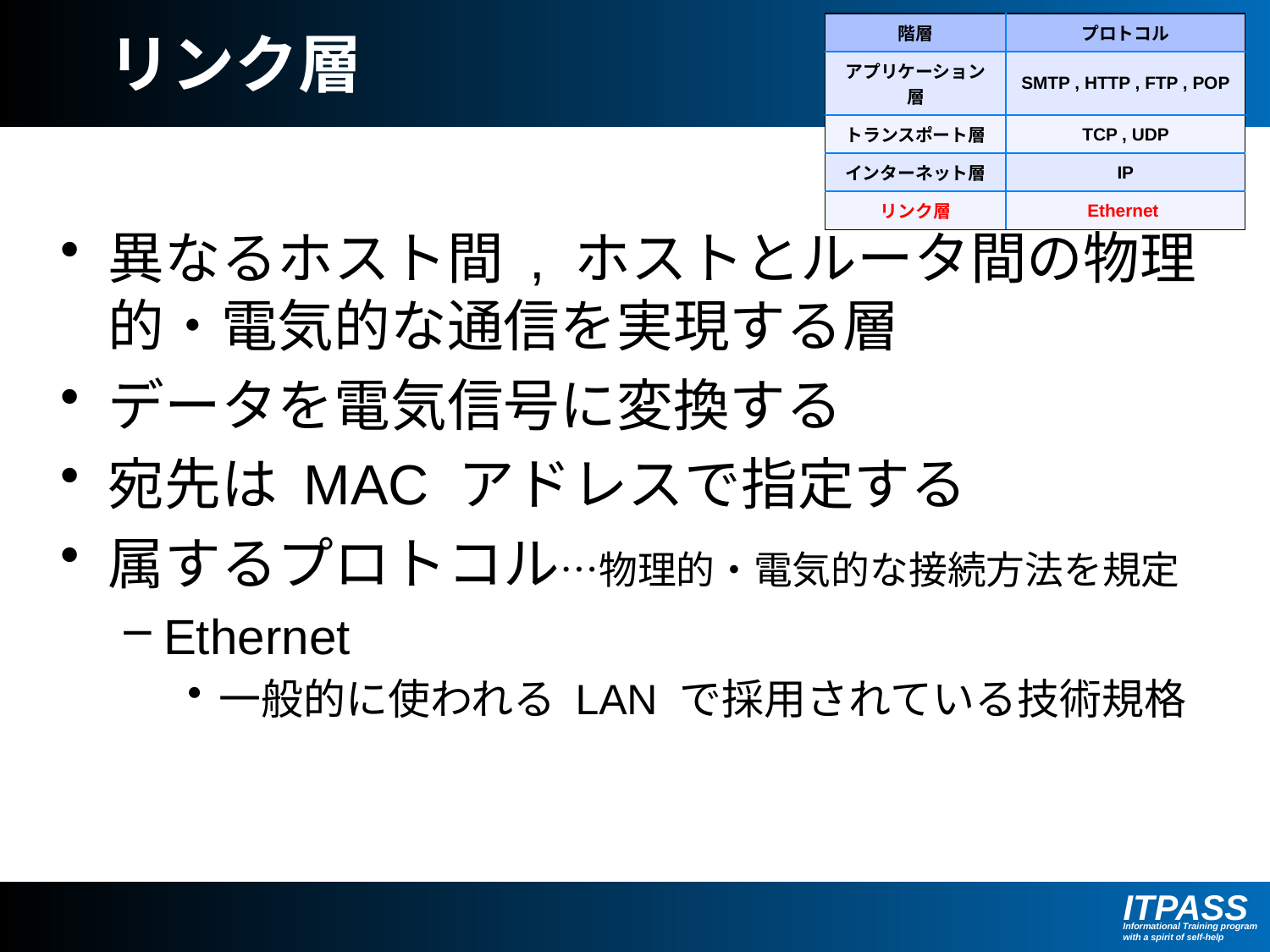

# リンク層
| 階層 | プロトコル |
| --- | --- |
| アプリケーション層 | SMTP , HTTP , FTP , POP |
| トランスポート層 | TCP , UDP |
| インターネット層 | IP |
| リンク層 | Ethernet |
異なるホスト間 , ホストとルータ間の物理的・電気的な通信を実現する層
データを電気信号に変換する
宛先は MAC アドレスで指定する
属するプロトコル…物理的・電気的な接続方法を規定
Ethernet
一般的に使われる LAN で採用されている技術規格